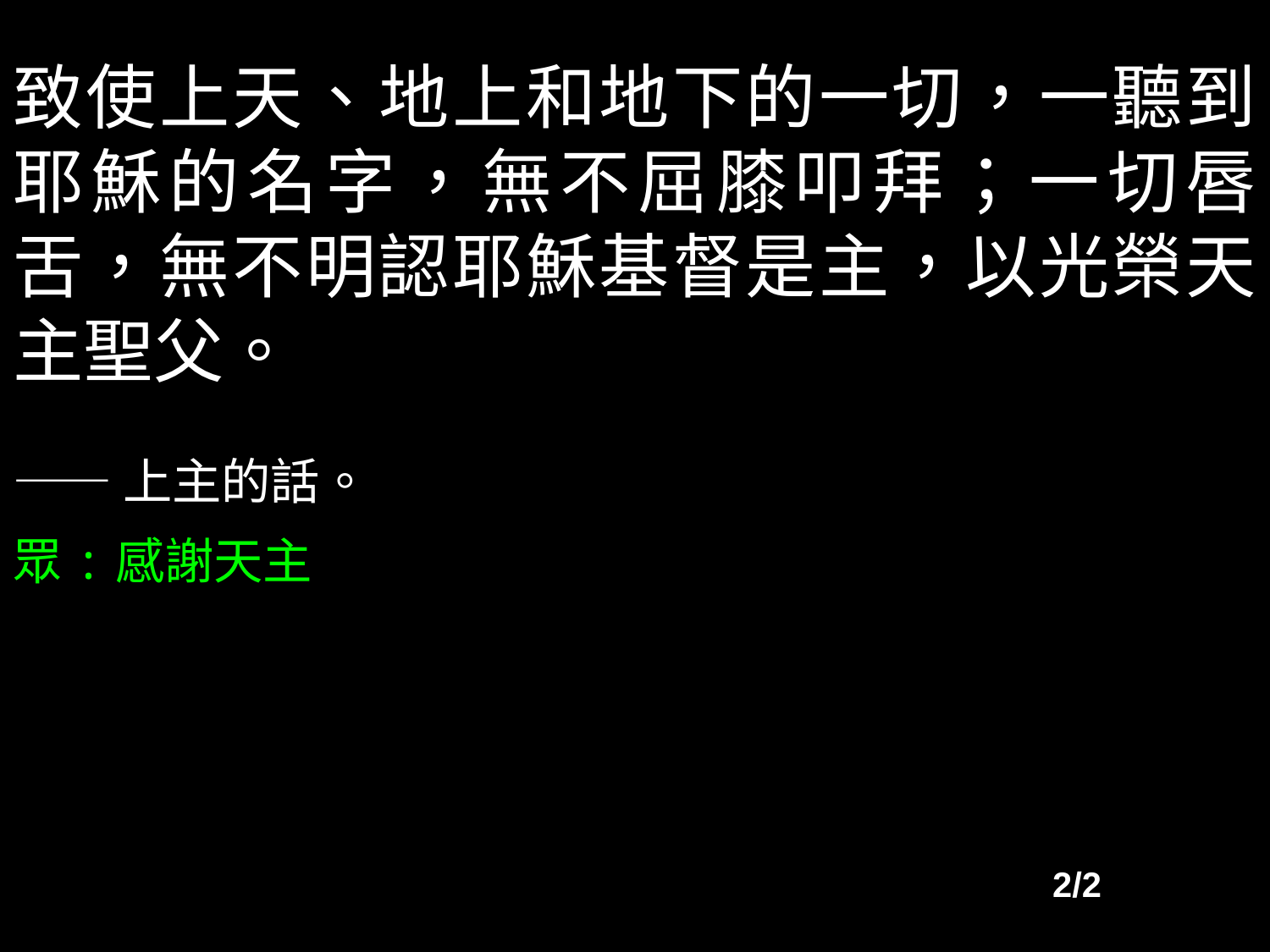

致使上天、地上和地下的一切，一聽到耶穌的名字，無不屈膝叩拜；一切唇舌，無不明認耶穌基督是主，以光榮天主聖父。
——上主的話。
眾:感謝天主

2/2